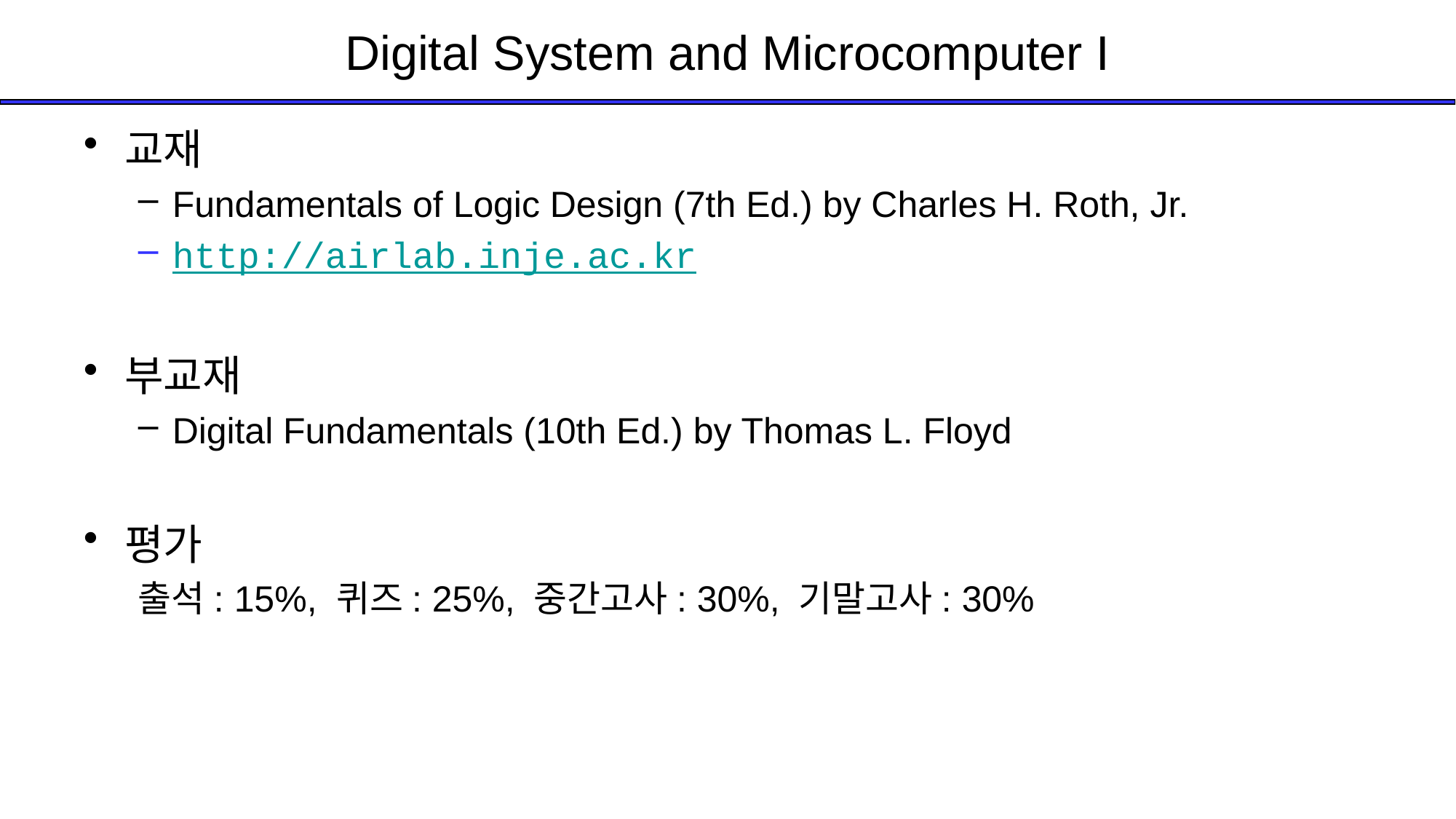

# Digital System and Microcomputer I
교재
Fundamentals of Logic Design (7th Ed.) by Charles H. Roth, Jr.
http://airlab.inje.ac.kr

부교재
Digital Fundamentals (10th Ed.) by Thomas L. Floyd

평가
출석: 15%, 퀴즈: 25%, 중간고사: 30%, 기말고사: 30%